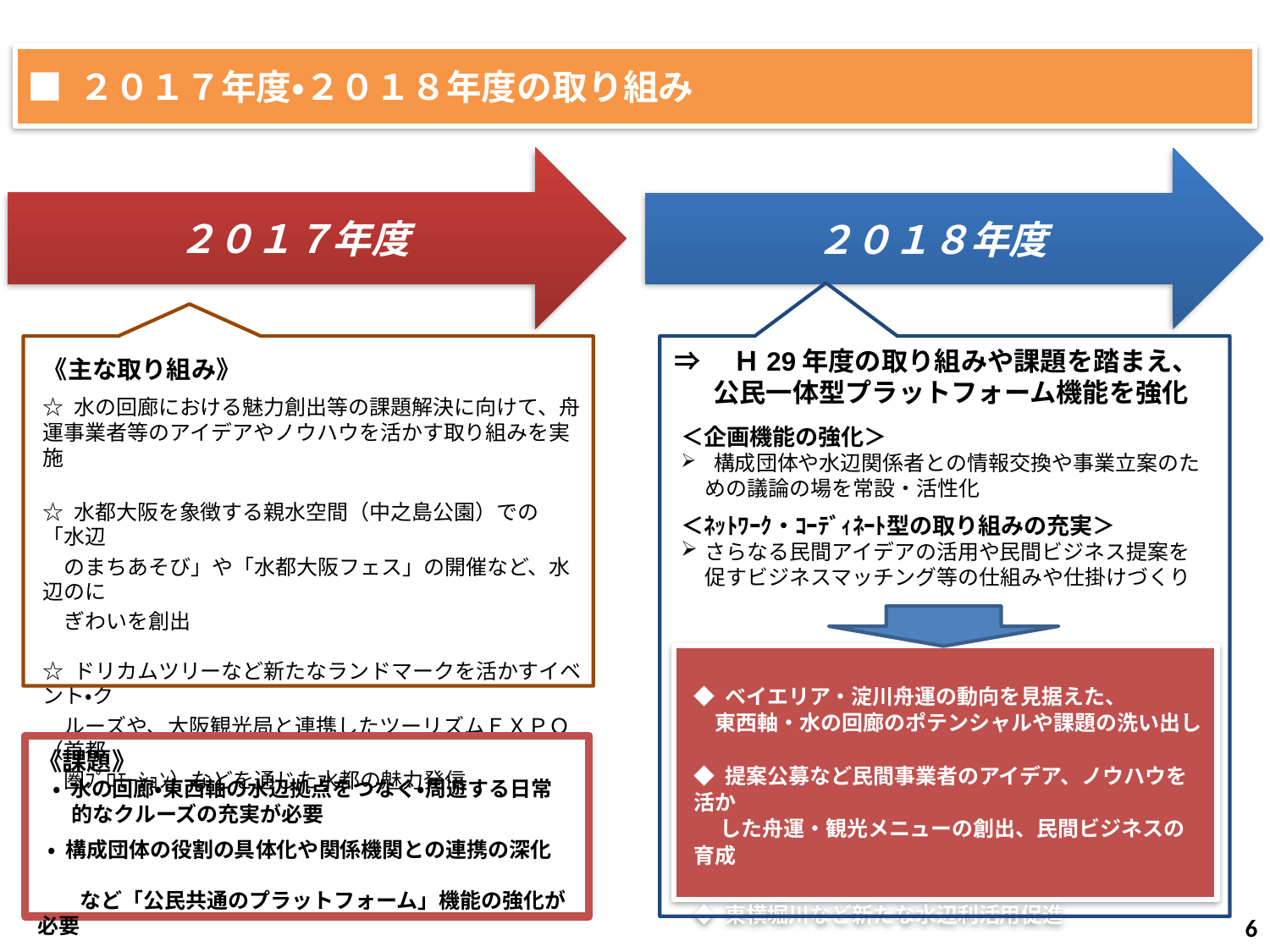

# ■ ２０１７年度・２０１８年度の取り組み
２０１７年度
２０１８年度
⇒　Ｈ29年度の取り組みや課題を踏まえ、
 　公民一体型プラットフォーム機能を強化

《主な取り組み》
☆ 水の回廊における魅力創出等の課題解決に向けて、舟運事業者等のアイデアやノウハウを活かす取り組みを実施

☆ 水都大阪を象徴する親水空間（中之島公園）での  「水辺
　のまちあそび」や「水都大阪フェス」の開催など、水辺のに
　ぎわいを創出

☆ ドリカムツリーなど新たなランドマークを活かすイベント・ク
　ルーズや、大阪観光局と連携したツーリズムＥＸＰＯ（首都
　圏ﾌﾟﾛﾓｰｼｮﾝ）などを通じた水都の魅力発信
＜企画機能の強化＞
 構成団体や水辺関係者との情報交換や事業立案のための議論の場を常設・活性化
＜ﾈｯﾄﾜｰｸ・ｺｰﾃﾞｨﾈｰﾄ型の取り組みの充実＞
さらなる民間アイデアの活用や民間ビジネス提案を促すビジネスマッチング等の仕組みや仕掛けづくり

◆ ベイエリア・淀川舟運の動向を見据えた、
　東西軸・水の回廊のポテンシャルや課題の洗い出し

◆ 提案公募など民間事業者のアイデア、ノウハウを活か
　 した舟運・観光メニューの創出、民間ビジネスの育成

◆ 東横堀川など新たな水辺利活用促進
《課題》
  ・  水の回廊・東西軸の水辺拠点をつなぐ・周遊する日常
      的なクルーズの充実が必要
 ・  構成団体の役割の具体化や関係機関との連携の深化
　　など「公民共通のプラットフォーム」機能の強化が必要
6